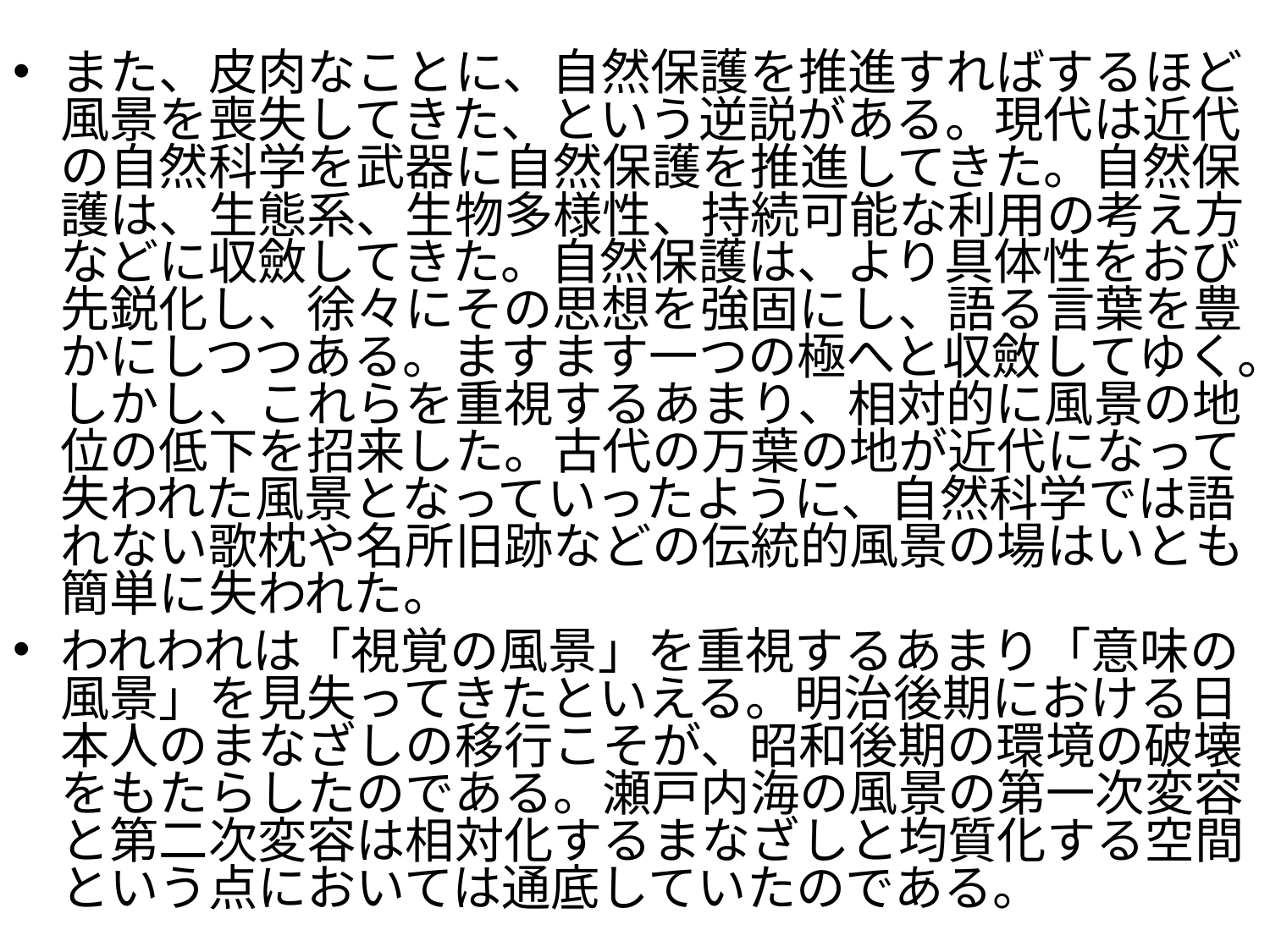

また、皮肉なことに、自然保護を推進すればするほど風景を喪失してきた、という逆説がある。現代は近代の自然科学を武器に自然保護を推進してきた。自然保護は、生態系、生物多様性、持続可能な利用の考え方などに収斂してきた。自然保護は、より具体性をおび先鋭化し、徐々にその思想を強固にし、語る言葉を豊かにしつつある。ますます一つの極へと収斂してゆく。しかし、これらを重視するあまり、相対的に風景の地位の低下を招来した。古代の万葉の地が近代になって失われた風景となっていったように、自然科学では語れない歌枕や名所旧跡などの伝統的風景の場はいとも簡単に失われた。
われわれは「視覚の風景」を重視するあまり「意味の風景」を見失ってきたといえる。明治後期における日本人のまなざしの移行こそが、昭和後期の環境の破壊をもたらしたのである。瀬戸内海の風景の第一次変容と第二次変容は相対化するまなざしと均質化する空間という点においては通底していたのである。